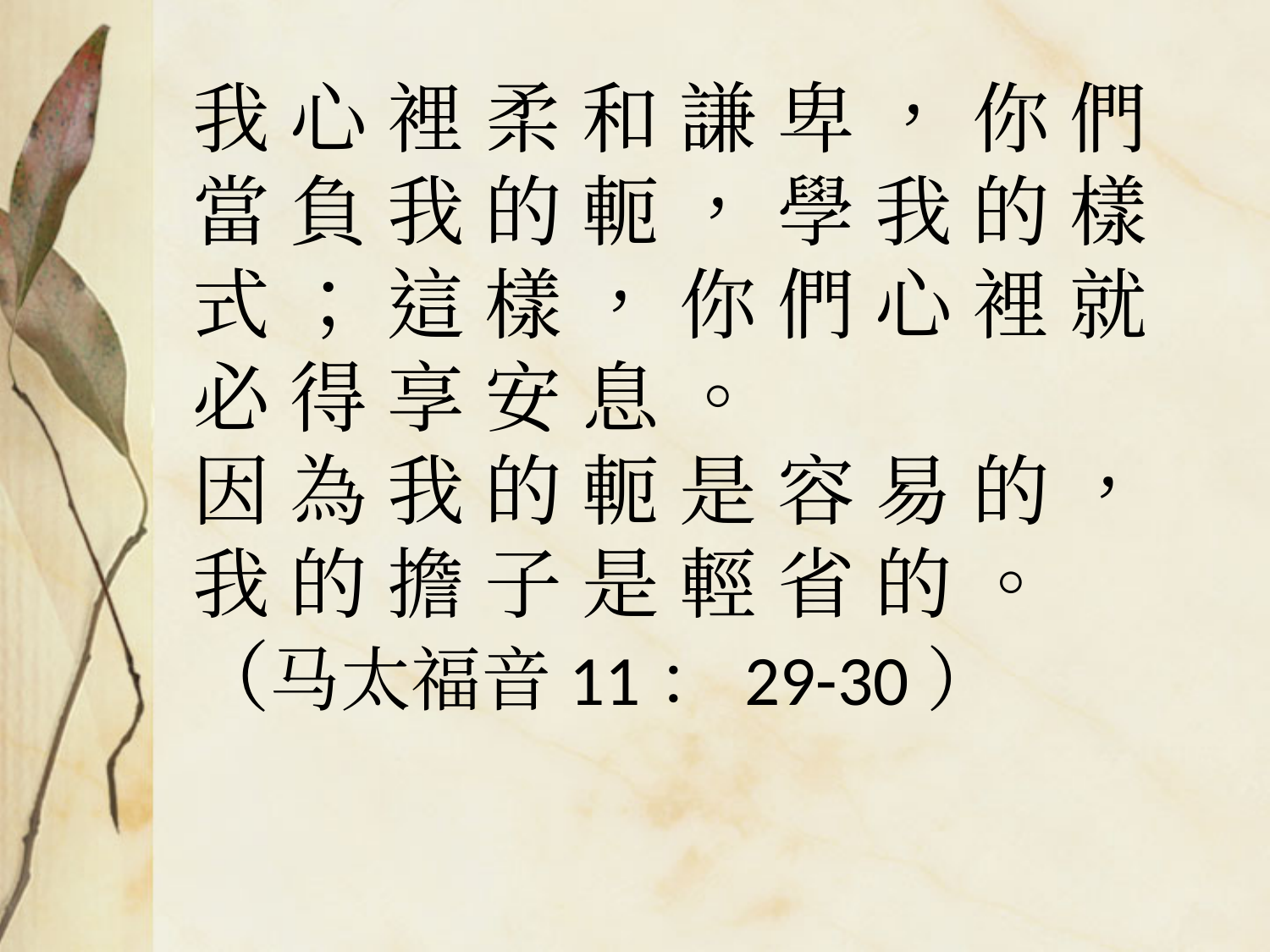

我 心 裡 柔 和 謙 卑 ， 你 們 當 負 我 的 軛 ， 學 我 的 樣 式 ； 這 樣 ， 你 們 心 裡 就 必 得 享 安 息 。
因 為 我 的 軛 是 容 易 的 ， 我 的 擔 子 是 輕 省 的 。
（马太福音11：29-30）